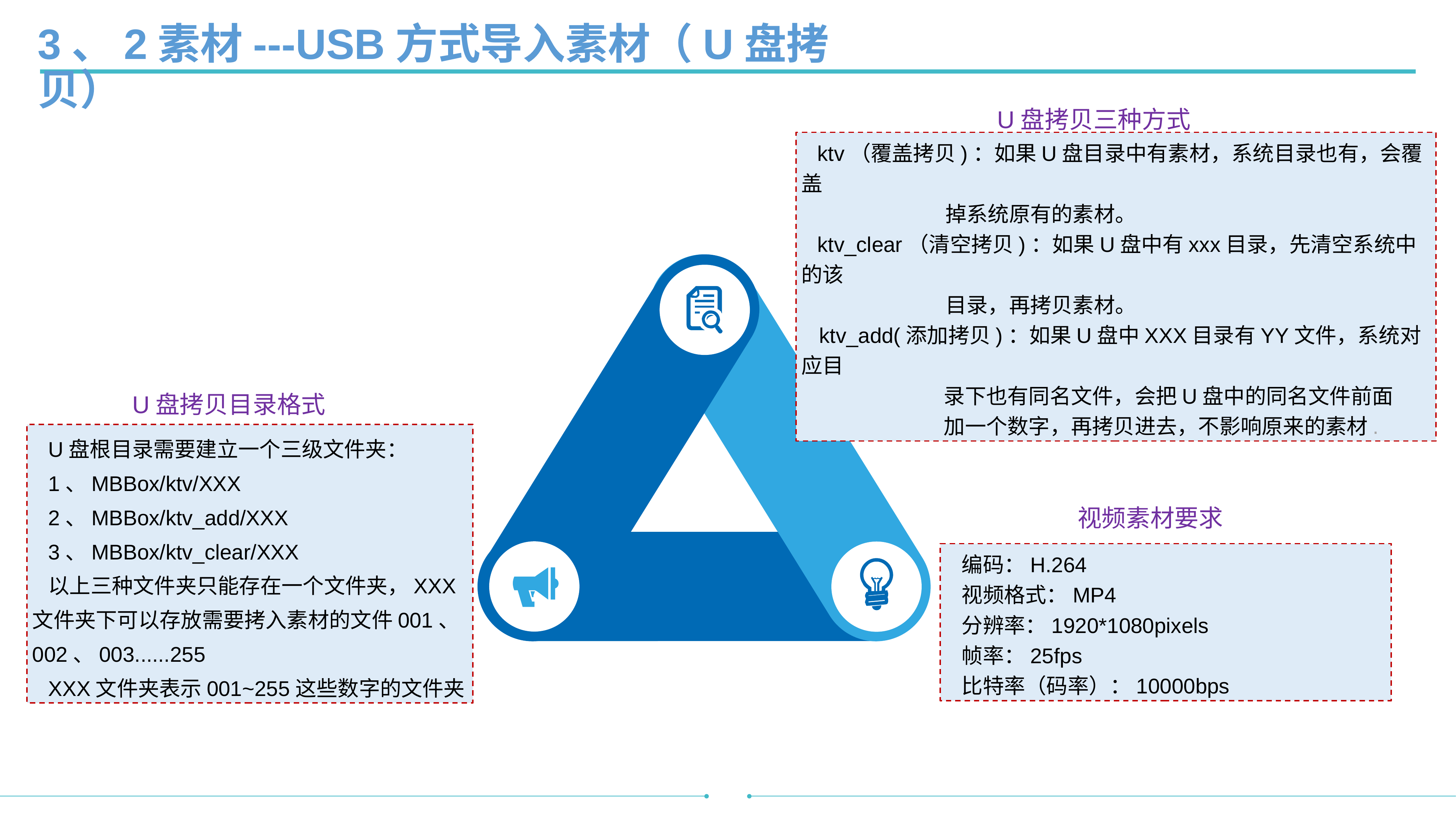

3、2素材---USB方式导入素材（U盘拷贝）
U盘拷贝三种方式
ktv（覆盖拷贝)：如果U盘目录中有素材，系统目录也有，会覆盖
                          掉系统原有的素材。
ktv_clear（清空拷贝)：如果U盘中有xxx目录，先清空系统中的该
                          目录，再拷贝素材。
   ktv_add(添加拷贝)：如果U盘中XXX目录有YY文件，系统对应目
                             录下也有同名文件，会把U盘中的同名文件前面
                             加一个数字，再拷贝进去，不影响原来的素材.

U盘拷贝目录格式
U盘根目录需要建立一个三级文件夹：
1、MBBox/ktv/XXX
2、MBBox/ktv_add/XXX
3、MBBox/ktv_clear/XXX
以上三种文件夹只能存在一个文件夹，XXX文件夹下可以存放需要拷入素材的文件001、002、003......255
XXX文件夹表示001~255这些数字的文件夹
视频素材要求
编码：H.264
视频格式：MP4
分辨率：1920*1080pixels
帧率：25fps
比特率（码率）：10000bps
10